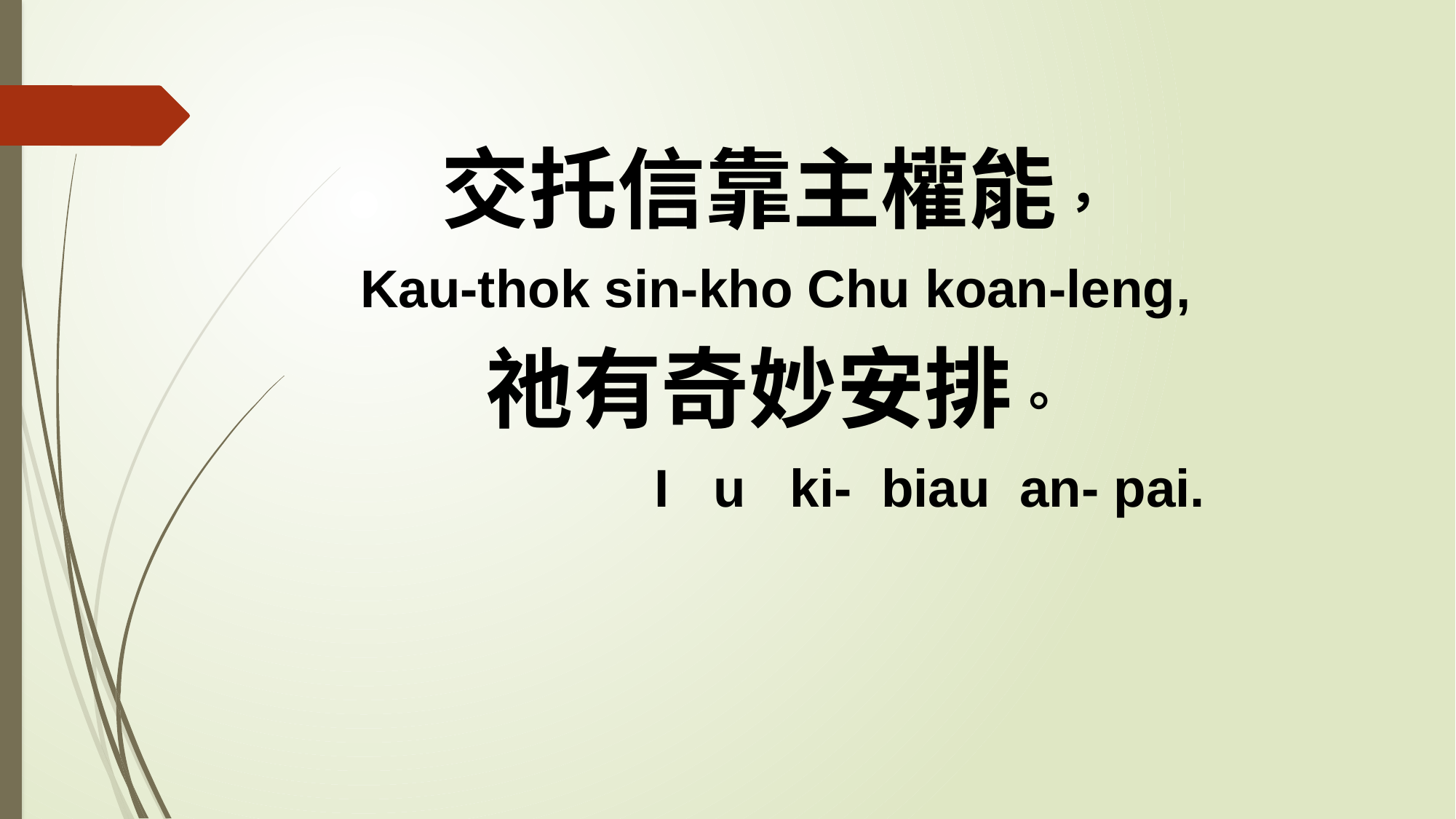

交托信靠主權能，
Kau-thok sin-kho Chu koan-leng,
祂有奇妙安排。
                                I   u   ki-  biau  an- pai.